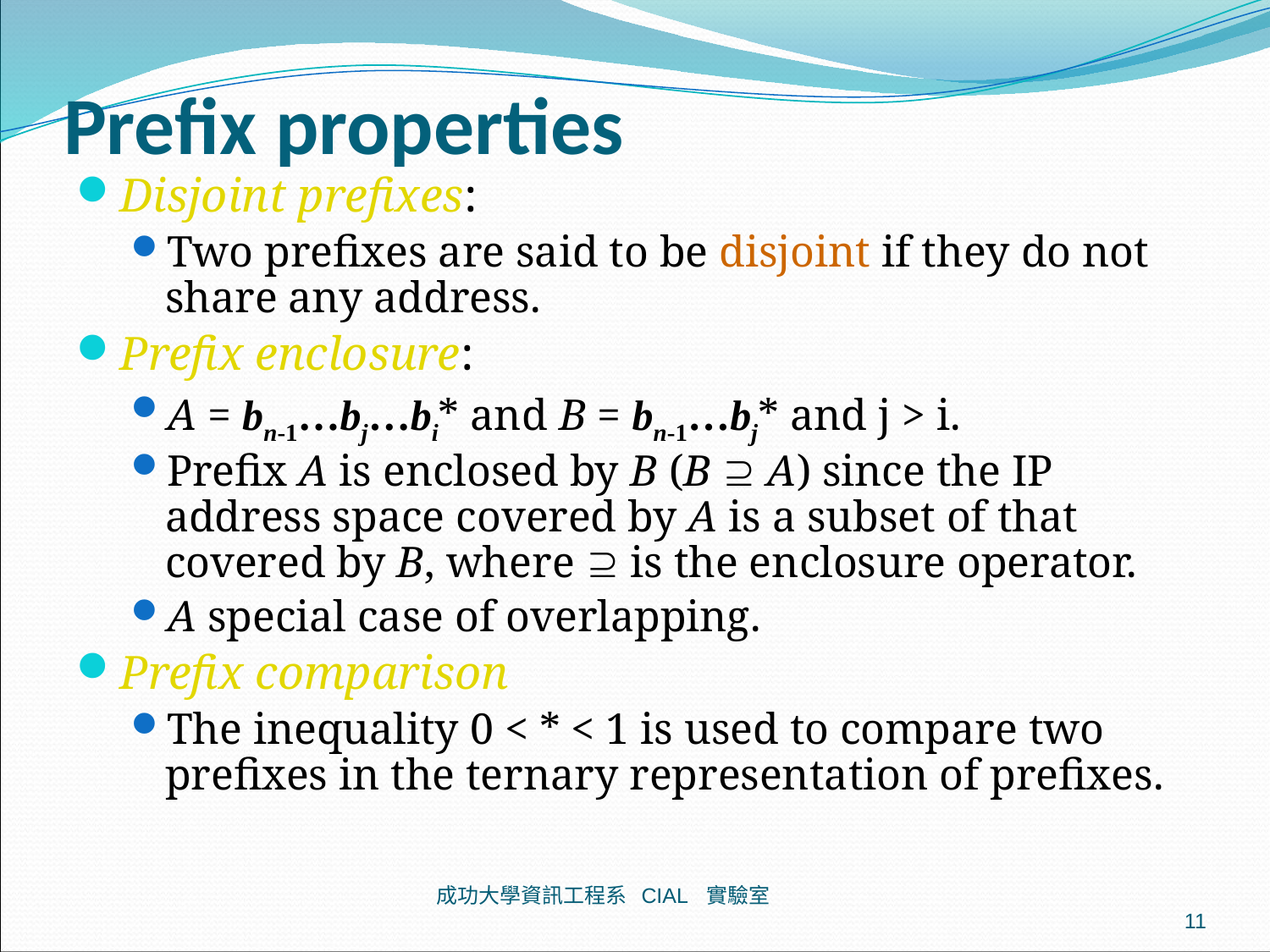

# Prefix properties
Disjoint prefixes:
Two prefixes are said to be disjoint if they do not share any address.
Prefix enclosure:
A = bn-1…bj…bi* and B = bn-1…bj* and j > i.
Prefix A is enclosed by B (B ⊇ A) since the IP address space covered by A is a subset of that covered by B, where ⊇ is the enclosure operator.
A special case of overlapping.
Prefix comparison
The inequality 0 < * < 1 is used to compare two prefixes in the ternary representation of prefixes.
成功大學資訊工程系  CIAL 實驗室

11